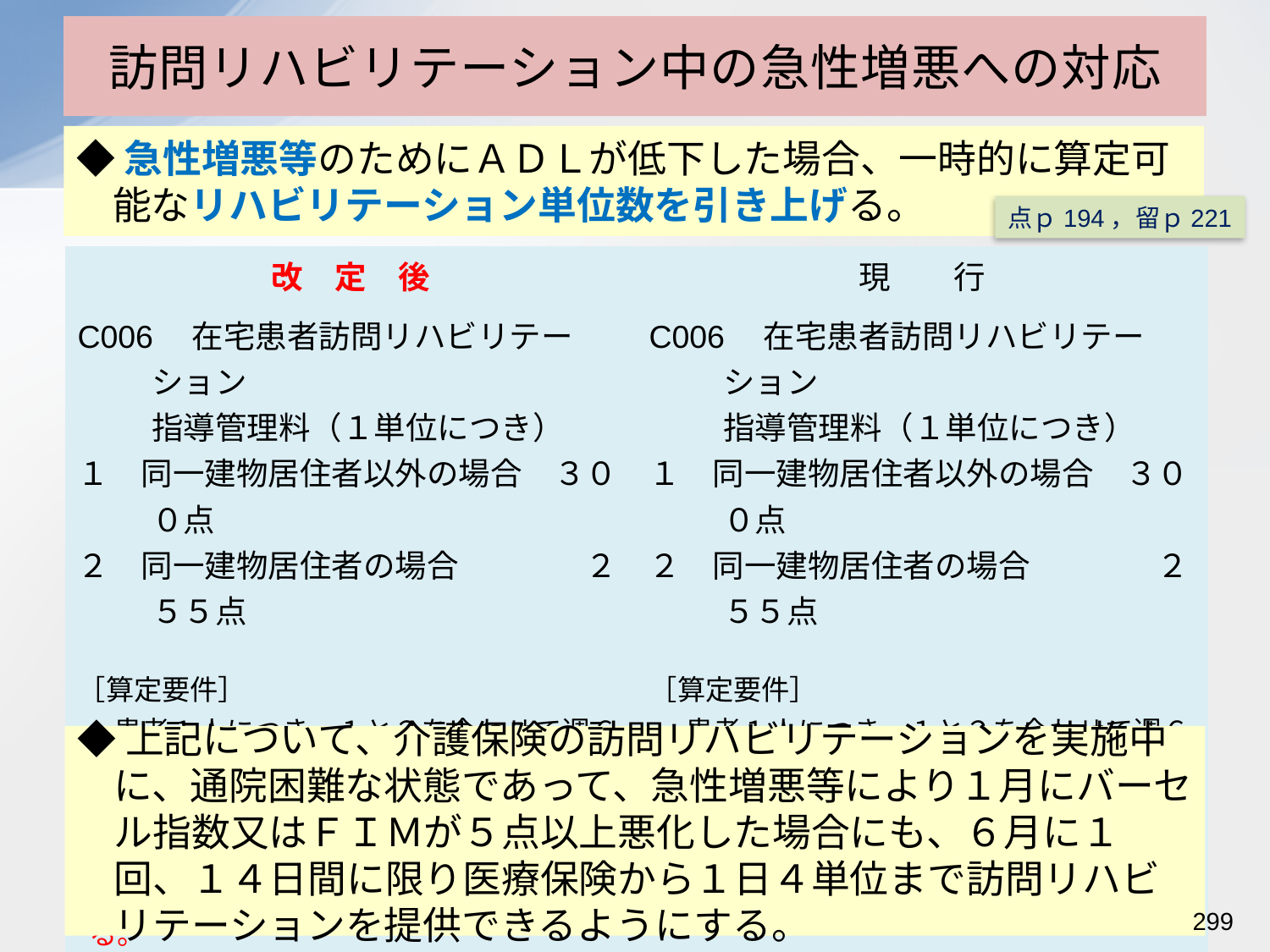

# 訪問リハビリテーション中の急性増悪への対応
◆急性増悪等のためにＡＤＬが低下した場合、一時的に算定可能なリハビリテーション単位数を引き上げる。
点ｐ194，留ｐ221
| 改　定　後 | 現　　行 |
| --- | --- |
| C006　在宅患者訪問リハビリテーション 指導管理料（１単位につき） １　同一建物居住者以外の場合　３００点 ２　同一建物居住者の場合　　　　２５５点 ［算定要件］ 患者１人につき、１と２を合わせて週６単位に限り算定する。ただし、１月にバーセル指数又はＦＩＭが５点以上悪化した場合、６月に１回、１４日に限り１と２を合わせて１日４単位に限り算定する。 | C006　在宅患者訪問リハビリテーション 指導管理料（１単位につき） １　同一建物居住者以外の場合　３００点 ２　同一建物居住者の場合　　　　２５５点 ［算定要件］ 患者１人につき、１と２を合わせて週６単位に限り算定する。 |
◆上記について、介護保険の訪問リハビリテーションを実施中に、通院困難な状態であって、急性増悪等により１月にバーセル指数又はＦＩＭが５点以上悪化した場合にも、６月に１回、１４日間に限り医療保険から１日４単位まで訪問リハビリテーションを提供できるようにする。
299